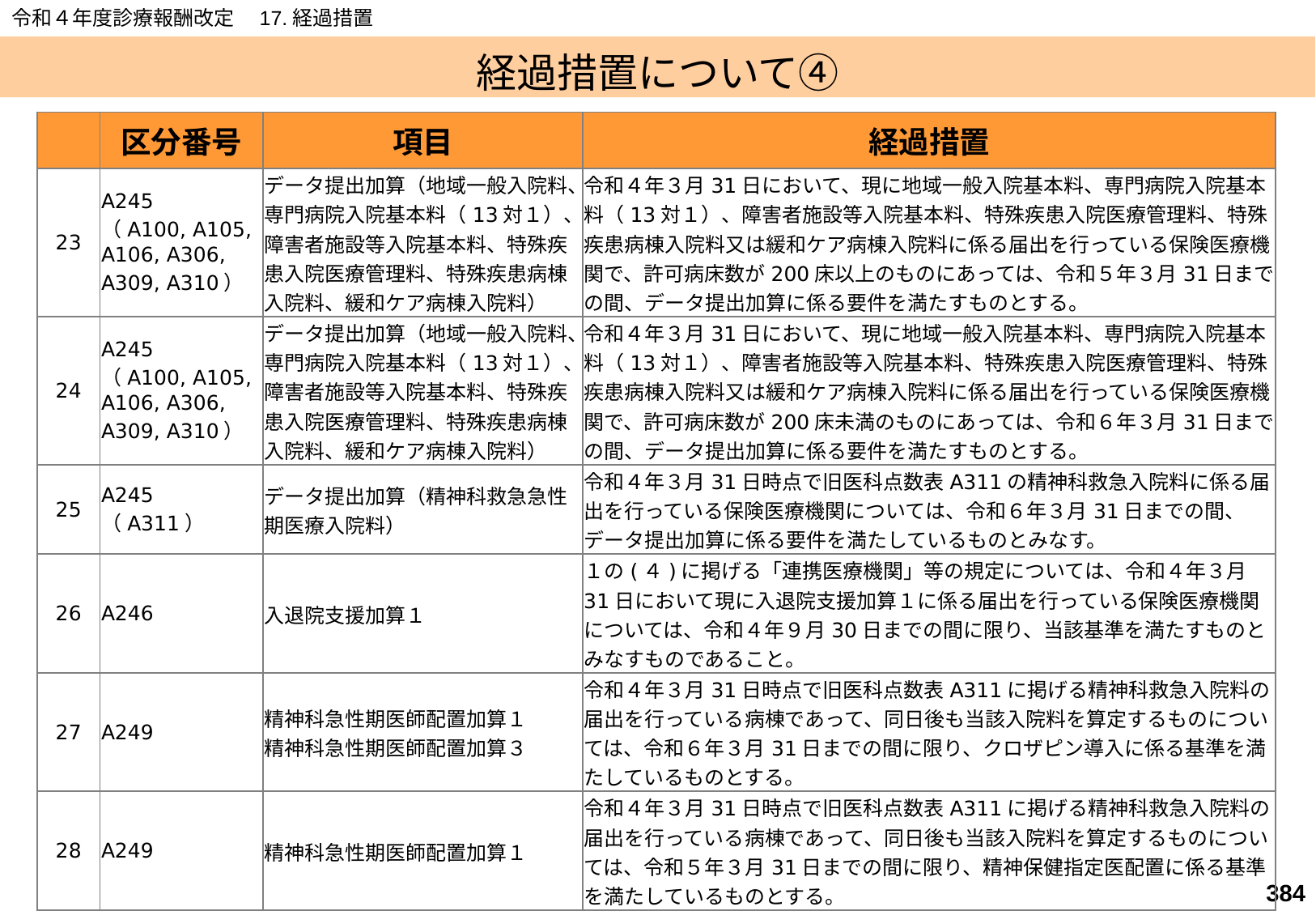

令和４年度診療報酬改定　17.経過措置
# 経過措置について④
|  | 区分番号 | 項目 | 経過措置 |
| --- | --- | --- | --- |
| 23 | A245 （A100, A105, A106, A306, A309, A310） | データ提出加算（地域一般入院料、専門病院入院基本料（13対１）、障害者施設等入院基本料、特殊疾患入院医療管理料、特殊疾患病棟入院料、緩和ケア病棟入院料） | 令和４年３月31日において、現に地域一般入院基本料、専門病院入院基本料（13対１）、障害者施設等入院基本料、特殊疾患入院医療管理料、特殊疾患病棟入院料又は緩和ケア病棟入院料に係る届出を行っている保険医療機関で、許可病床数が200床以上のものにあっては、令和５年３月31日までの間、データ提出加算に係る要件を満たすものとする。 |
| 24 | A245 （A100, A105, A106, A306, A309, A310） | データ提出加算（地域一般入院料、専門病院入院基本料（13対１）、障害者施設等入院基本料、特殊疾患入院医療管理料、特殊疾患病棟入院料、緩和ケア病棟入院料） | 令和４年３月31日において、現に地域一般入院基本料、専門病院入院基本料（13対１）、障害者施設等入院基本料、特殊疾患入院医療管理料、特殊疾患病棟入院料又は緩和ケア病棟入院料に係る届出を行っている保険医療機関で、許可病床数が200床未満のものにあっては、令和６年３月31日までの間、データ提出加算に係る要件を満たすものとする。 |
| 25 | A245 （A311） | データ提出加算（精神科救急急性期医療入院料） | 令和４年３月31日時点で旧医科点数表A311の精神科救急入院料に係る届出を行っている保険医療機関については、令和６年３月31日までの間、データ提出加算に係る要件を満たしているものとみなす。 |
| 26 | A246 | 入退院支援加算１ | １の(４)に掲げる「連携医療機関」等の規定については、令和４年３月31日において現に入退院支援加算１に係る届出を行っている保険医療機関については、令和４年９月30日までの間に限り、当該基準を満たすものとみなすものであること。 |
| 27 | A249 | 精神科急性期医師配置加算１ 精神科急性期医師配置加算３ | 令和４年３月31日時点で旧医科点数表A311に掲げる精神科救急入院料の届出を行っている病棟であって、同日後も当該入院料を算定するものについては、令和６年３月31日までの間に限り、クロザピン導入に係る基準を満たしているものとする。 |
| 28 | A249 | 精神科急性期医師配置加算１ | 令和４年３月31日時点で旧医科点数表A311に掲げる精神科救急入院料の届出を行っている病棟であって、同日後も当該入院料を算定するものについては、令和５年３月31日までの間に限り、精神保健指定医配置に係る基準を満たしているものとする。 |
| 29 | A249 | 精神科急性期医師配置加算１ | 令和４年３月31日時点で現に精神科急性期医師配置加算１の届出を行っている病棟であって、同日後も当該入院料を算定するものについては、令和５年３月31日までの間に限り、精神保健指定医配置に係る基準を満たしているものとする。 |